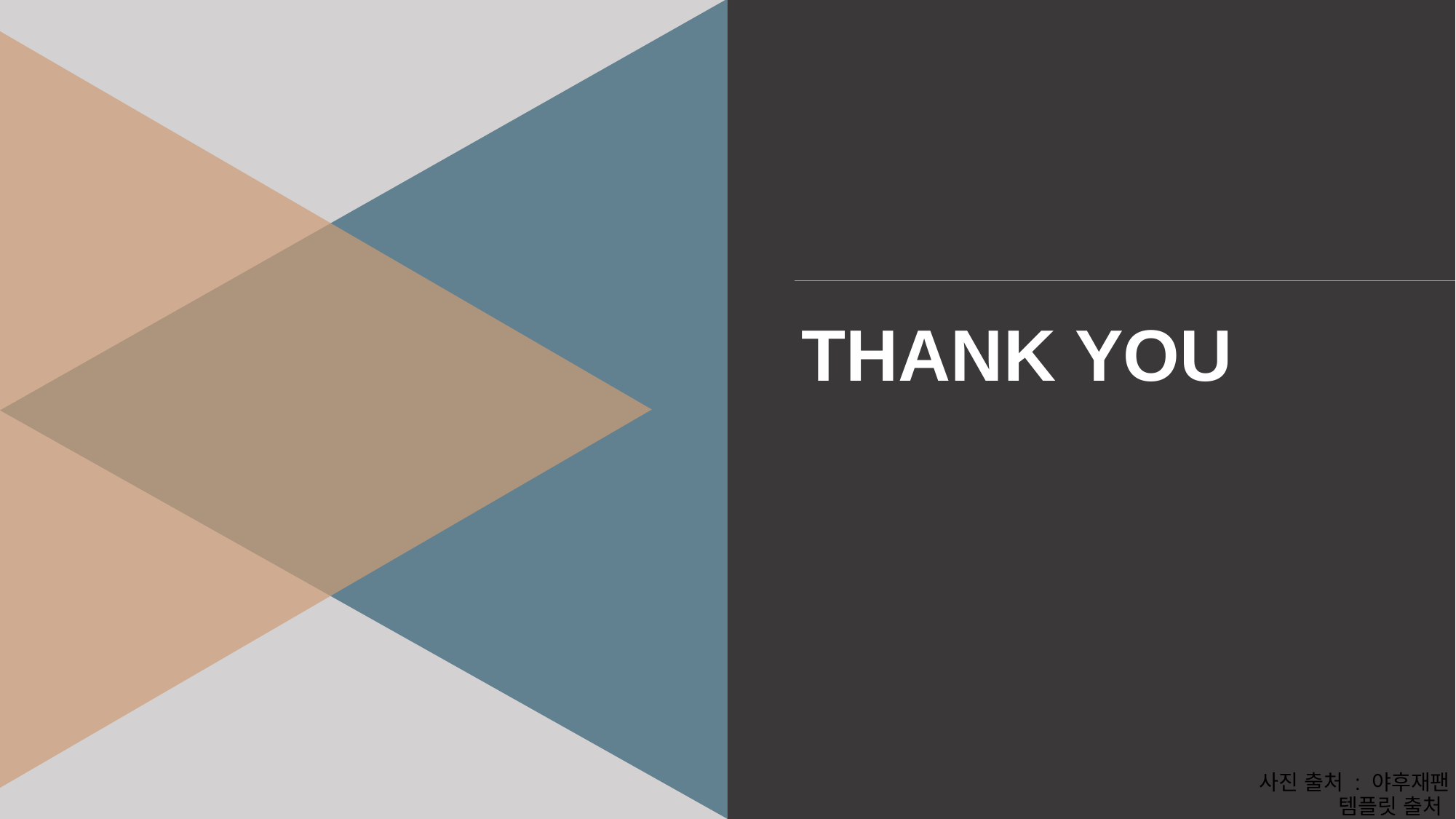

THANK YOU

사진 출처 : 야후재팬
템플릿 출처